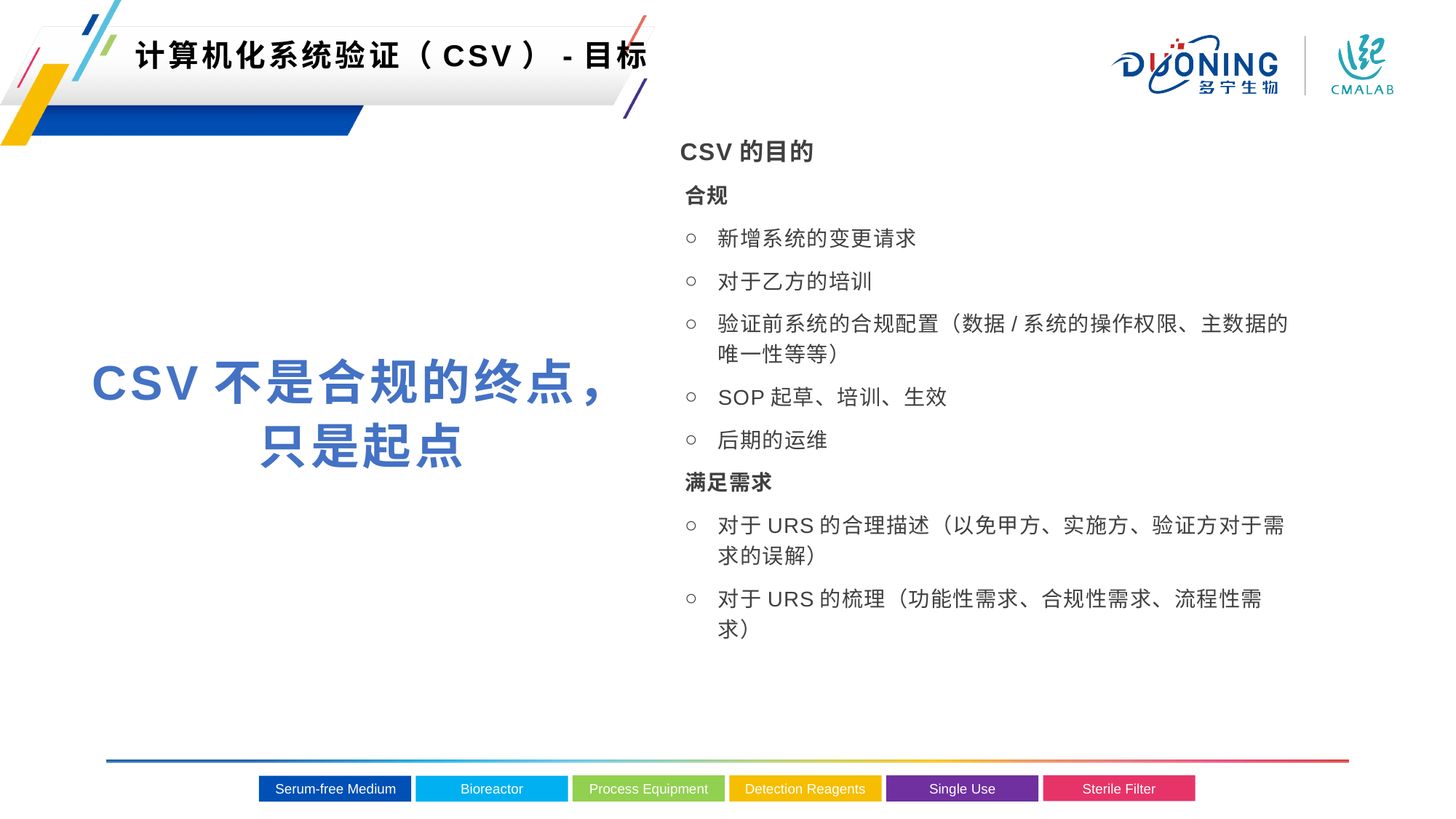

计算机化系统验证（CSV）-目标
    CSV的目的
合规
新增系统的变更请求
对于乙方的培训
验证前系统的合规配置（数据/系统的操作权限、主数据的唯一性等等）
SOP起草、培训、生效
后期的运维
满足需求
对于URS的合理描述（以免甲方、实施方、验证方对于需求的误解）
对于URS的梳理（功能性需求、合规性需求、流程性需求）

CSV不是合规的终点，只是起点